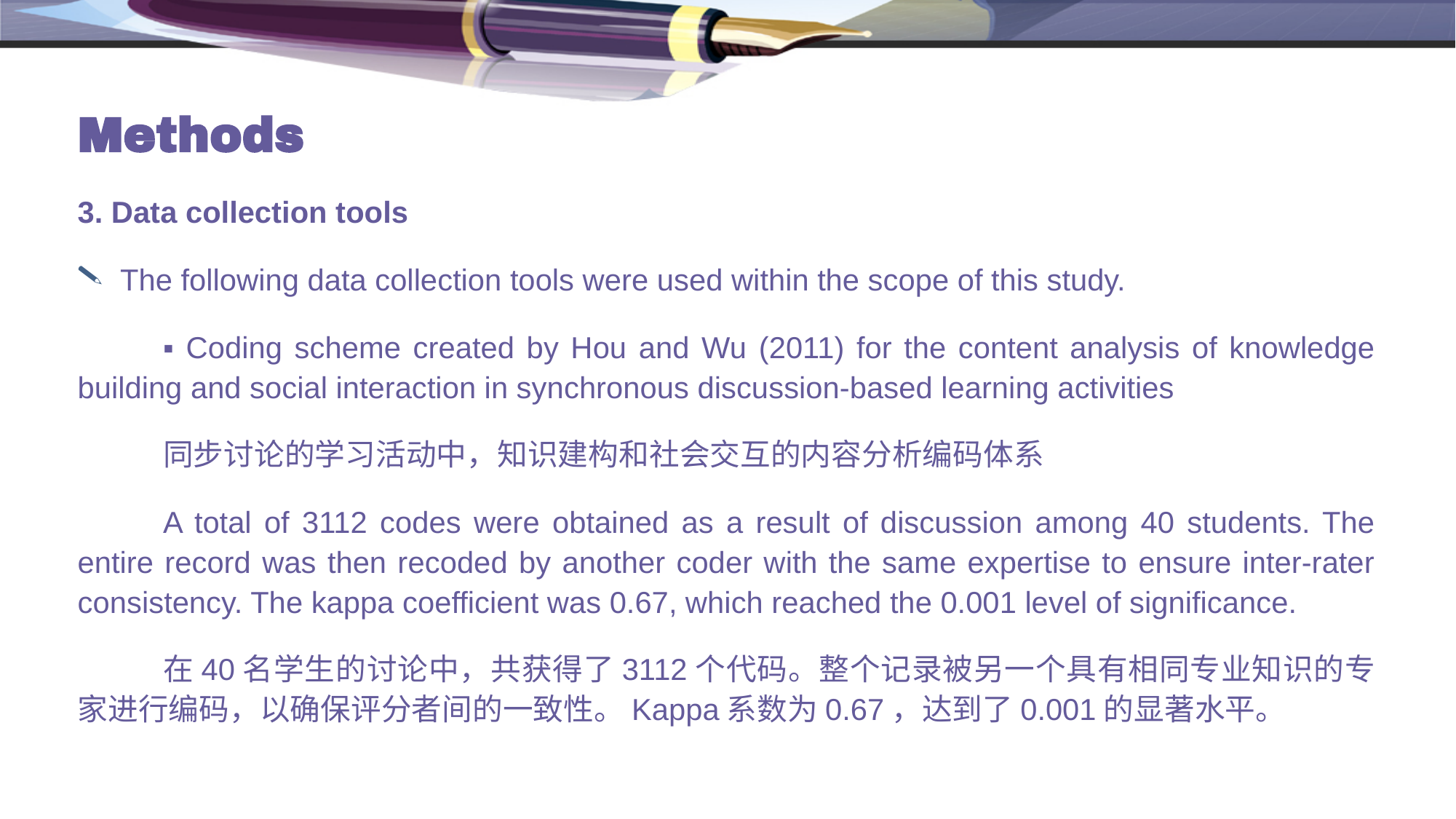

# Methods
3. Data collection tools
The following data collection tools were used within the scope of this study.
▪ Coding scheme created by Hou and Wu (2011) for the content analysis of knowledge building and social interaction in synchronous discussion-based learning activities
同步讨论的学习活动中，知识建构和社会交互的内容分析编码体系
A total of 3112 codes were obtained as a result of discussion among 40 students. The entire record was then recoded by another coder with the same expertise to ensure inter-rater consistency. The kappa coefficient was 0.67, which reached the 0.001 level of significance.
在40名学生的讨论中，共获得了3112个代码。整个记录被另一个具有相同专业知识的专家进行编码，以确保评分者间的一致性。Kappa系数为0.67，达到了0.001的显著水平。